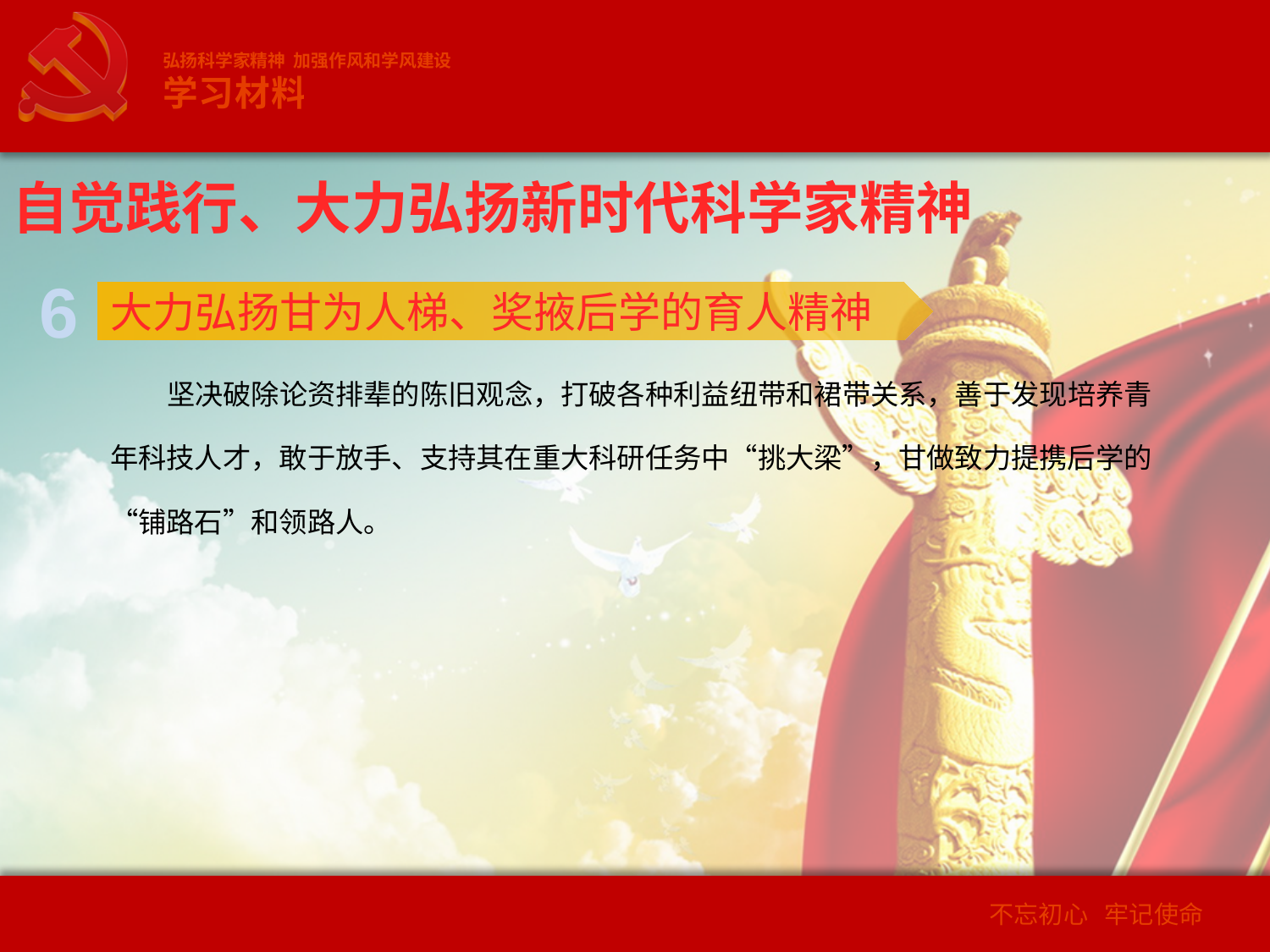

弘扬科学家精神  加强作风和学风建设
学习材料

自觉践行、大力弘扬新时代科学家精神
6
大力弘扬甘为人梯、奖掖后学的育人精神
坚决破除论资排辈的陈旧观念，打破各种利益纽带和裙带关系，善于发现培养青年科技人才，敢于放手、支持其在重大科研任务中“挑大梁”，甘做致力提携后学的“铺路石”和领路人。

2
不忘初心   牢记使命